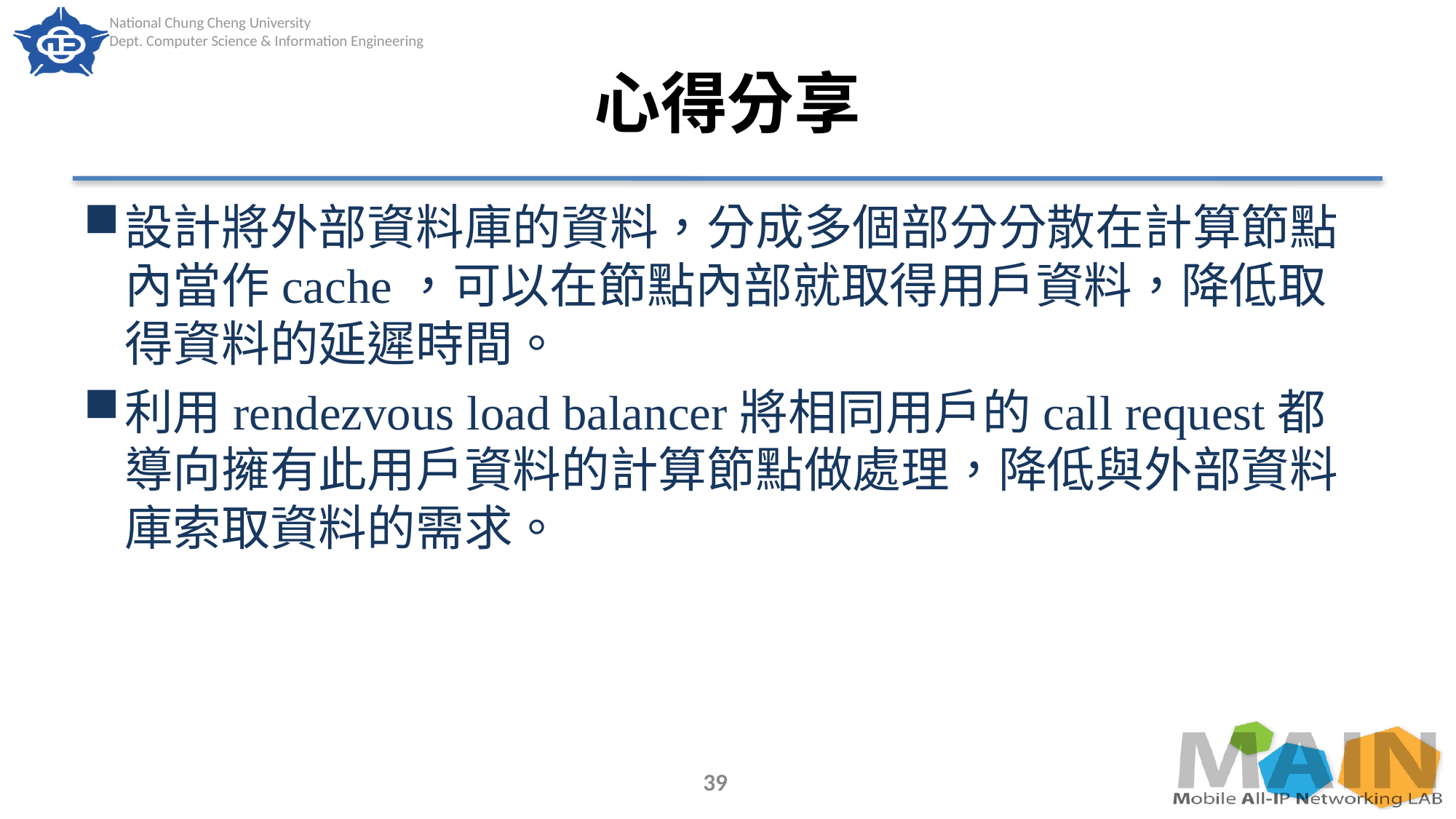

# 心得分享
設計將外部資料庫的資料，分成多個部分分散在計算節點內當作cache，可以在節點內部就取得用戶資料，降低取得資料的延遲時間。
利用rendezvous load balancer將相同用戶的call request都導向擁有此用戶資料的計算節點做處理，降低與外部資料庫索取資料的需求。
39